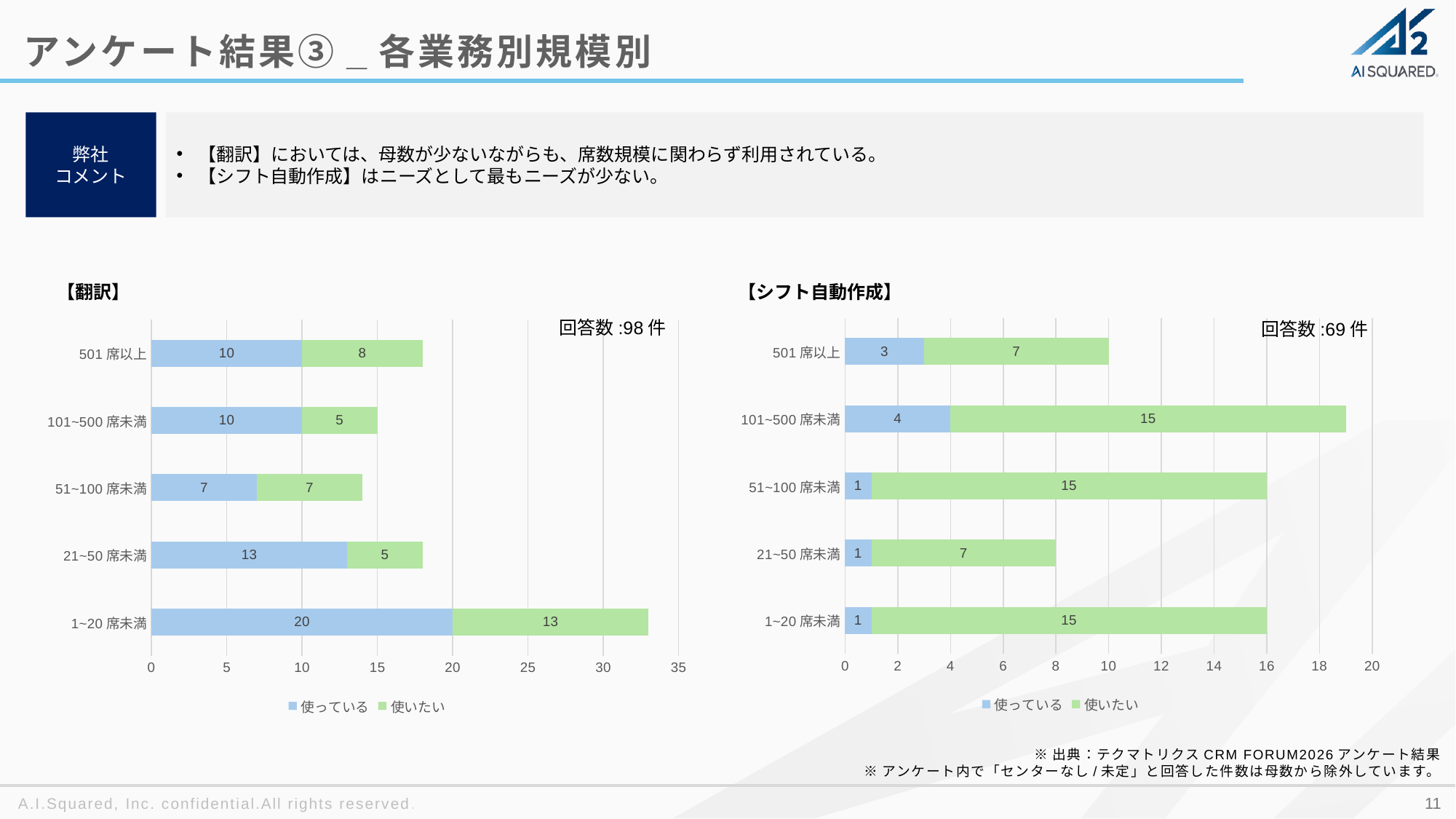

アンケート結果③_各業務別規模別
弊社
コメント
【翻訳】においては、母数が少ないながらも、席数規模に関わらず利用されている。
【シフト自動作成】はニーズとして最もニーズが少ない。
【翻訳】
【シフト自動作成】

### Chart

| Category | 使っている | 使いたい |
|---|---|---|
| 1~20席未満 | 1.0 | 15.0 |
| 21~50席未満 | 1.0 | 7.0 |
| 51~100席未満 | 1.0 | 15.0 |
| 101~500席未満 | 4.0 | 15.0 |
| 501席以上 | 3.0 | 7.0 |
回答数:98件

### Chart

| Category | 使っている | 使いたい |
|---|---|---|
| 1~20席未満 | 20.0 | 13.0 |
| 21~50席未満 | 13.0 | 5.0 |
| 51~100席未満 | 7.0 | 7.0 |
| 101~500席未満 | 10.0 | 5.0 |
| 501席以上 | 10.0 | 8.0 |
回答数:69件
※出典：テクマトリクスCRM FORUM2026アンケート結果
※アンケート内で「センターなし/未定」と回答した件数は母数から除外しています。